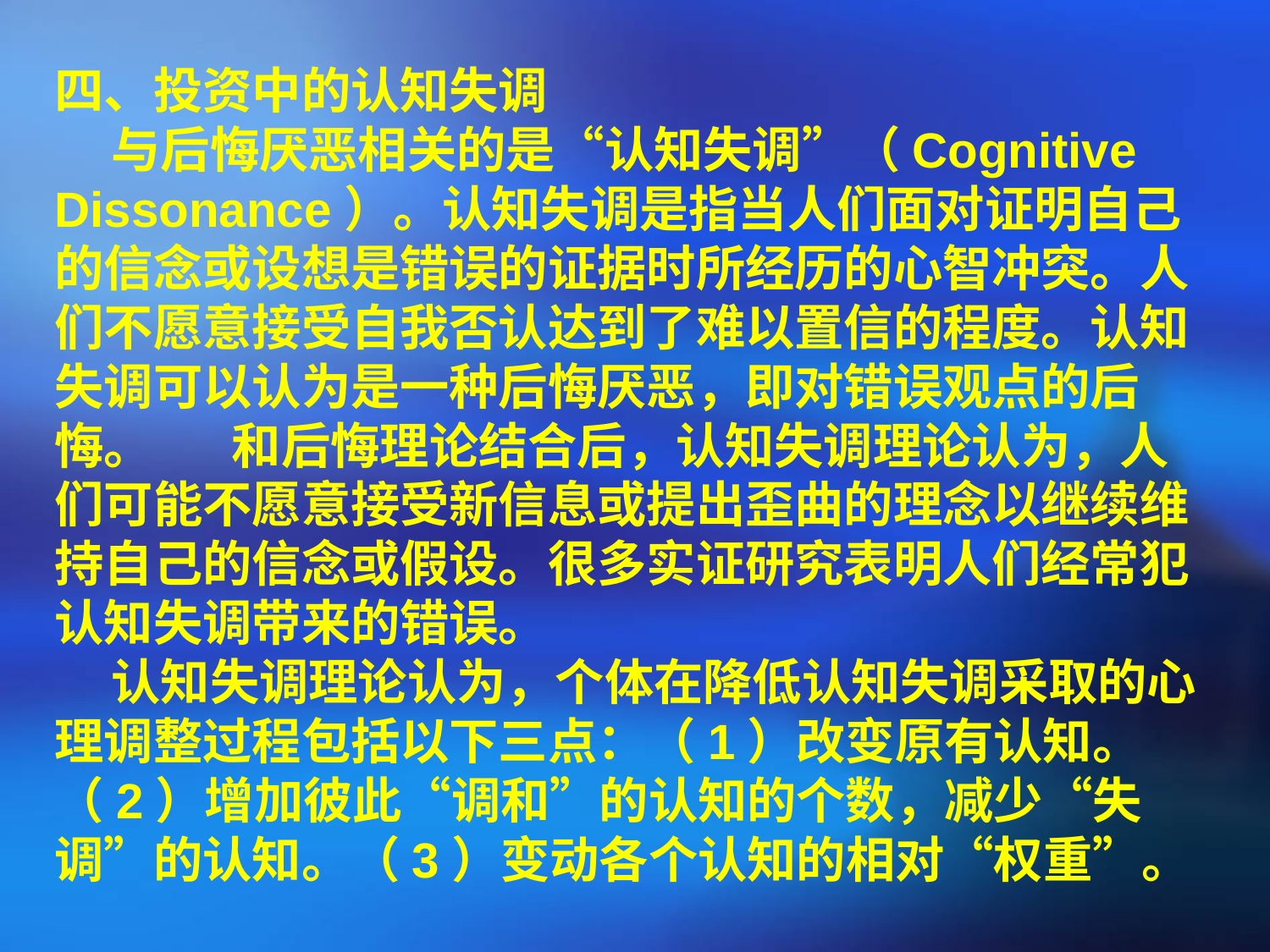

四、投资中的认知失调
    与后悔厌恶相关的是“认知失调”（Cognitive Dissonance）。认知失调是指当人们面对证明自己的信念或设想是错误的证据时所经历的心智冲突。人们不愿意接受自我否认达到了难以置信的程度。认知失调可以认为是一种后悔厌恶，即对错误观点的后悔。       和后悔理论结合后，认知失调理论认为，人们可能不愿意接受新信息或提出歪曲的理念以继续维持自己的信念或假设。很多实证研究表明人们经常犯认知失调带来的错误。
    认知失调理论认为，个体在降低认知失调采取的心理调整过程包括以下三点：（1）改变原有认知。（2）增加彼此“调和”的认知的个数，减少“失调”的认知。（3）变动各个认知的相对“权重”。